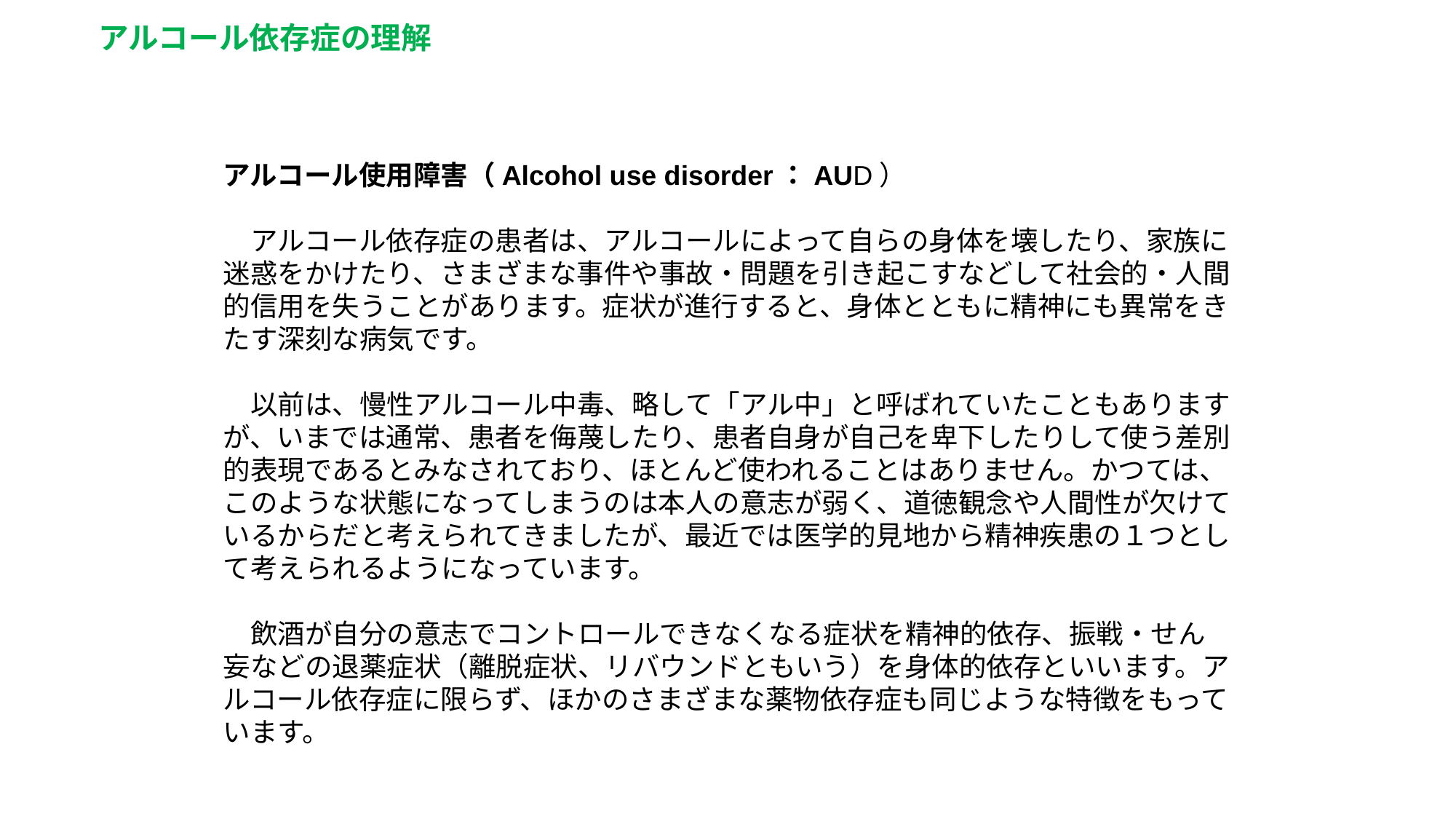

アルコール依存症の理解
アルコール使用障害（Alcohol use disorder：AUD）

　アルコール依存症の患者は、アルコールによって自らの身体を壊したり、家族に迷惑をかけたり、さまざまな事件や事故・問題を引き起こすなどして社会的・人間的信用を失うことがあります。症状が進行すると、身体とともに精神にも異常をきたす深刻な病気です。

　以前は、慢性アルコール中毒、略して「アル中」と呼ばれていたこともありますが、いまでは通常、患者を侮蔑したり、患者自身が自己を卑下したりして使う差別的表現であるとみなされており、ほとんど使われることはありません。かつては、このような状態になってしまうのは本人の意志が弱く、道徳観念や人間性が欠けているからだと考えられてきましたが、最近では医学的見地から精神疾患の１つとして考えられるようになっています。

　飲酒が自分の意志でコントロールできなくなる症状を精神的依存、振戦・せん妄などの退薬症状（離脱症状、リバウンドともいう）を身体的依存といいます。アルコール依存症に限らず、ほかのさまざまな薬物依存症も同じような特徴をもっています。